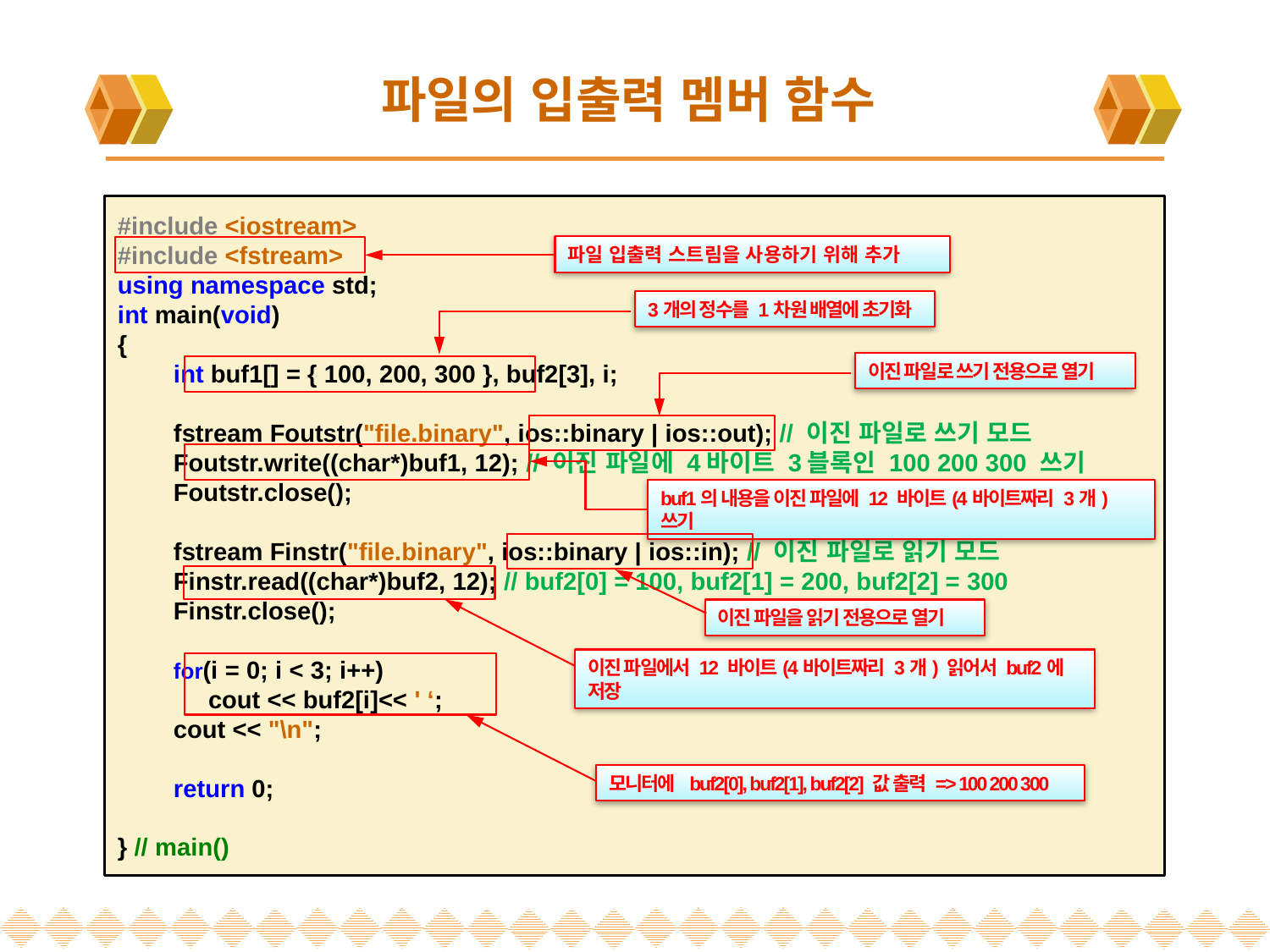

# 파일의 입출력 멤버 함수
#include <iostream>
#include <fstream>
using namespace std;
int main(void)
{
        int buf1[] = { 100, 200, 300 }, buf2[3], i;

        fstream Foutstr("file.binary", ios::binary | ios::out); // 이진 파일로 쓰기 모드
        Foutstr.write((char*)buf1, 12); // 이진 파일에 4바이트 3블록인 100 200 300 쓰기
        Foutstr.close();

        fstream Finstr("file.binary", ios::binary | ios::in); // 이진 파일로 읽기 모드
        Finstr.read((char*)buf2, 12); // buf2[0] = 100, buf2[1] = 200, buf2[2] = 300
        Finstr.close();

        for(i = 0; i < 3; i++)
             cout << buf2[i]<< ' ‘;
        cout << "\n";

        return 0;

} // main()
파일 입출력 스트림을 사용하기 위해 추가

3개의 정수를 1차원 배열에 초기화
이진 파일로 쓰기 전용으로 열기

buf1의 내용을 이진 파일에 12 바이트(4바이트짜리 3개) 쓰기

이진 파일을 읽기 전용으로 열기
이진 파일에서 12 바이트(4바이트짜리 3개) 읽어서 buf2에 저장

모니터에  buf2[0], buf2[1], buf2[2] 값 출력 => 100 200 300